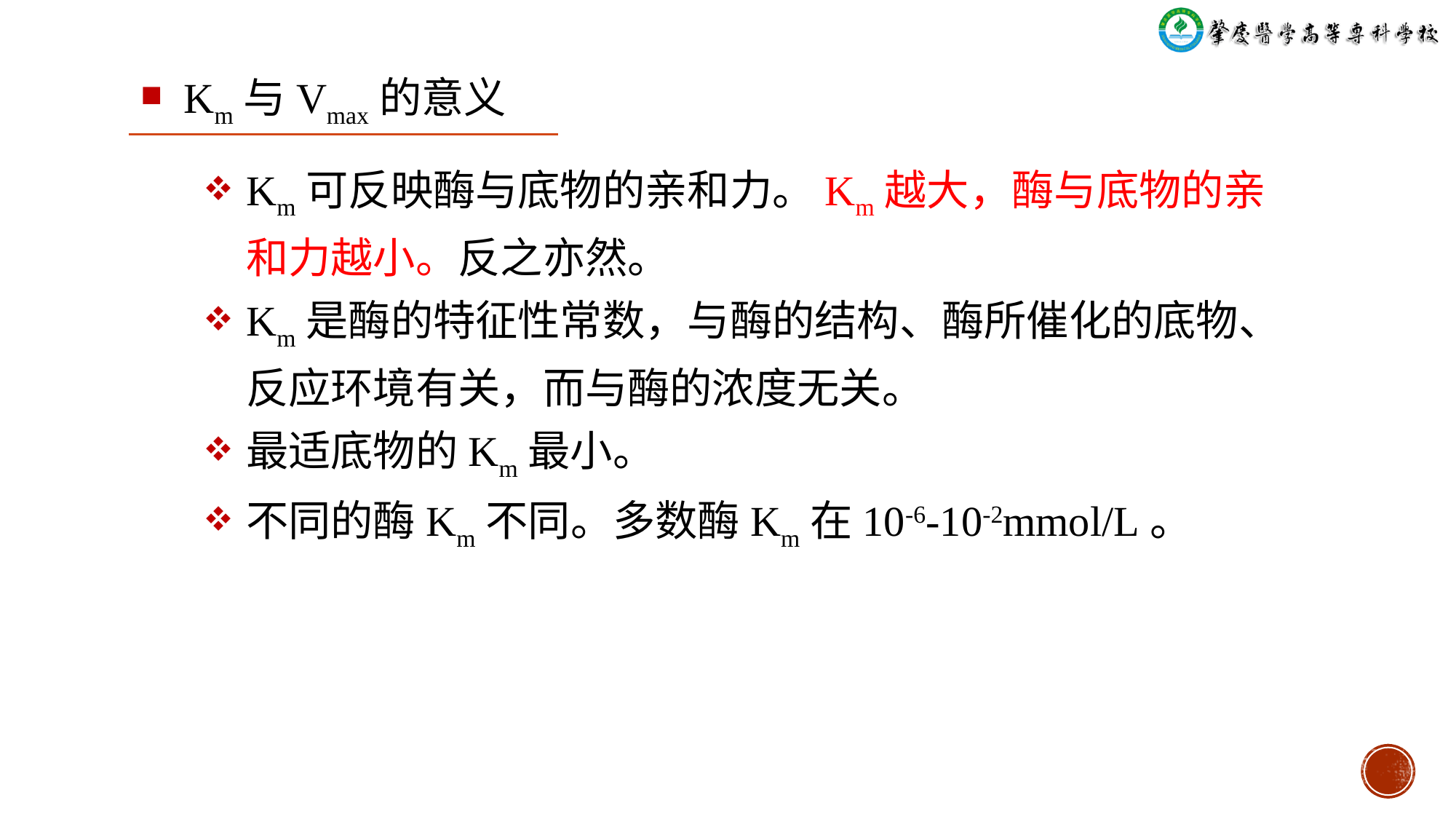

Km与Vmax的意义
Km可反映酶与底物的亲和力。Km越大，酶与底物的亲和力越小。反之亦然。
Km是酶的特征性常数，与酶的结构、酶所催化的底物、反应环境有关，而与酶的浓度无关。
最适底物的Km最小。
不同的酶Km不同。多数酶Km在10-6-10-2mmol/L。